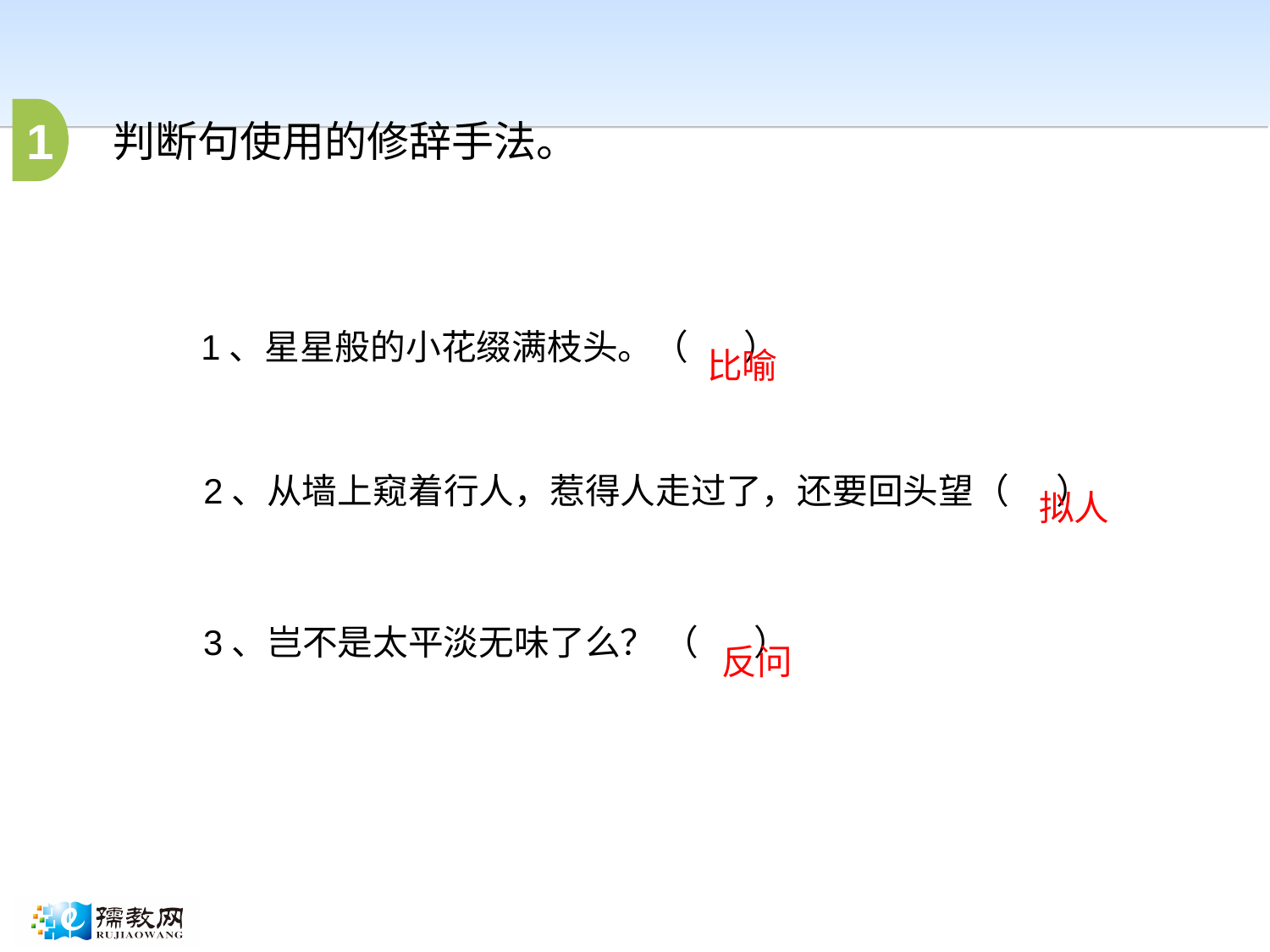

1
判断句使用的修辞手法。
比喻
1、星星般的小花缀满枝头。（       ）
拟人
2、从墙上窥着行人，惹得人走过了，还要回头望（      ）
反问
3、岂不是太平淡无味了么？ （       ）